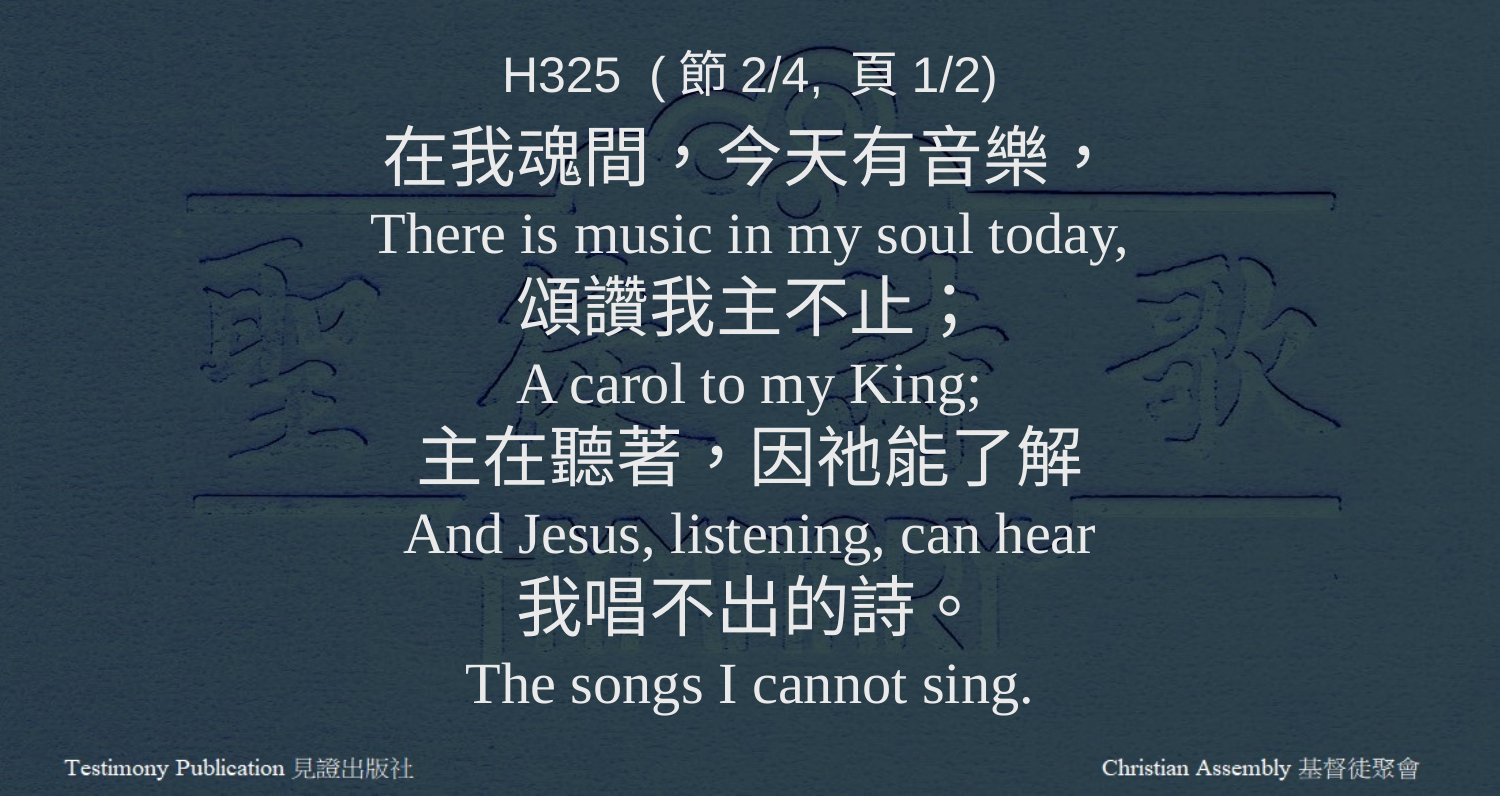

H325  (節2/4, 頁1/2)
在我魂間，今天有音樂，
There is music in my soul today,
頌讚我主不止；
A carol to my King;
主在聽著，因祂能了解
And Jesus, listening, can hear
我唱不出的詩。
The songs I cannot sing.